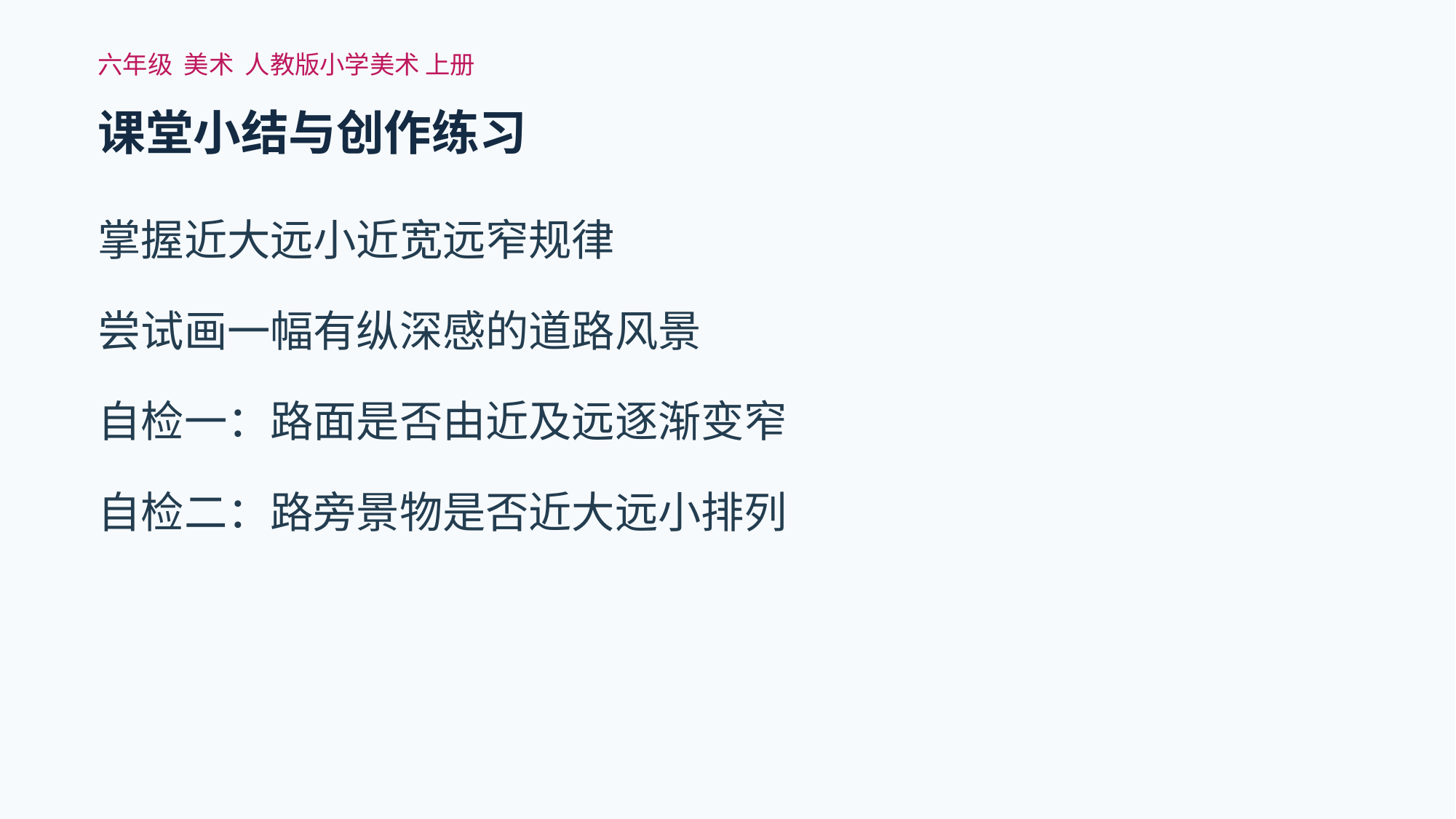

六年级  美术  人教版小学美术 上册
课堂小结与创作练习
掌握近大远小近宽远窄规律
尝试画一幅有纵深感的道路风景
自检一：路面是否由近及远逐渐变窄
自检二：路旁景物是否近大远小排列